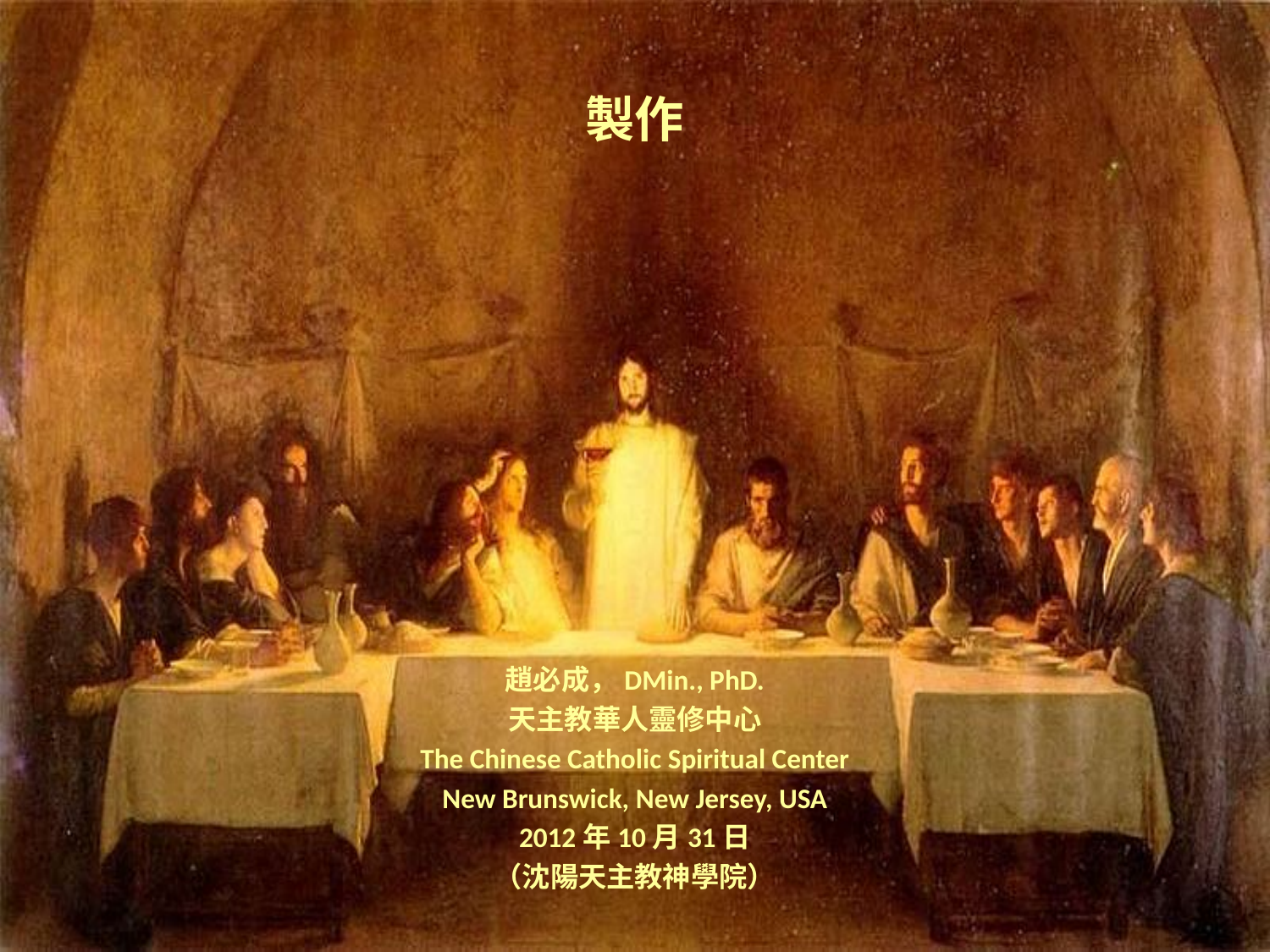

# 製作
趙必成，DMin., PhD.
天主教華人靈修中心
The Chinese Catholic Spiritual Center
New Brunswick, New Jersey, USA
2012年10月31日
（沈陽天主教神學院）